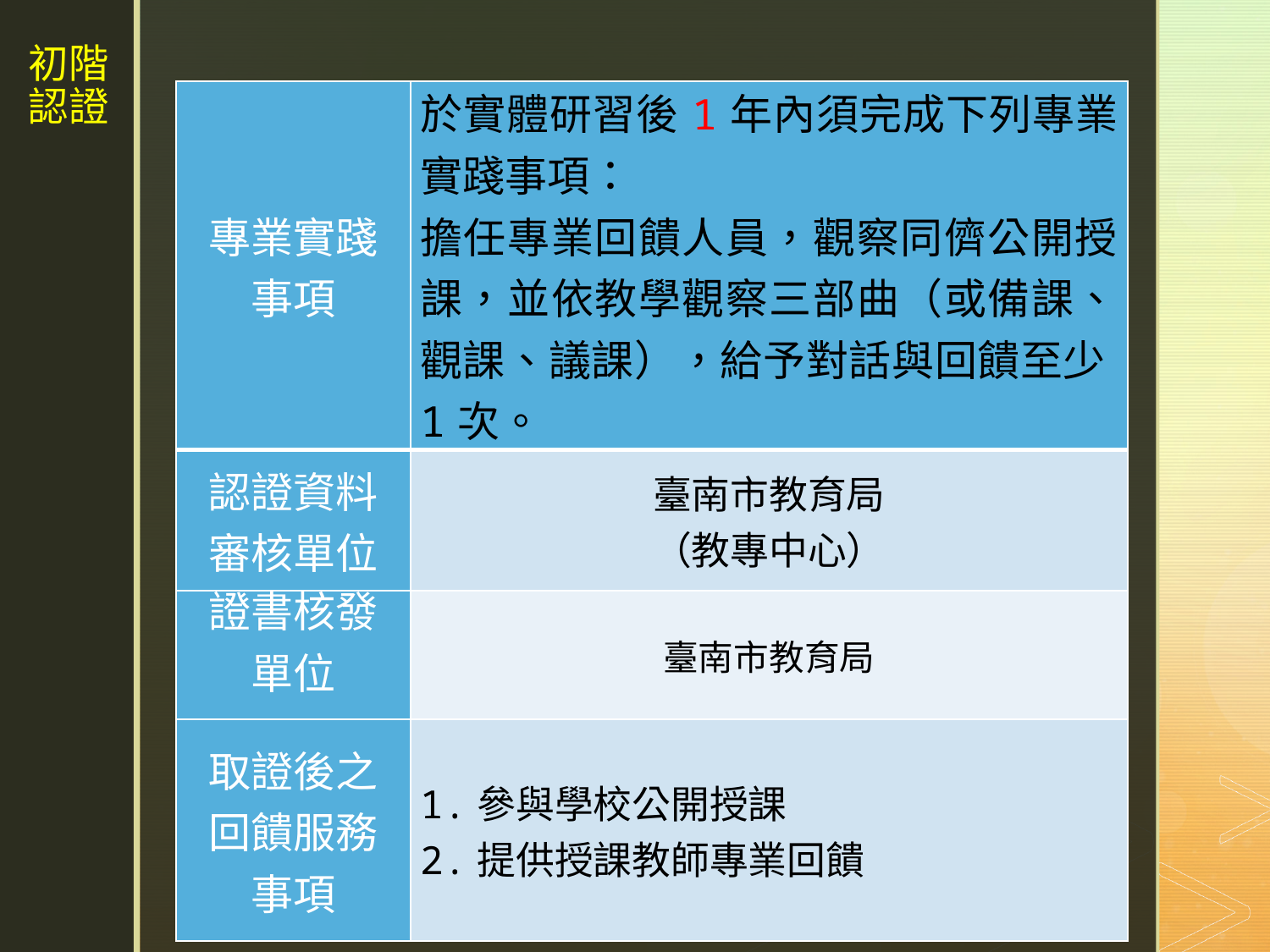

# 初階 認證
| 專業實踐 事項 | 於實體研習後1年內須完成下列專業實踐事項： 擔任專業回饋人員，觀察同儕公開授課，並依教學觀察三部曲（或備課、觀課、議課），給予對話與回饋至少1次。 |
| --- | --- |
| 認證資料 審核單位 | 臺南市教育局 （教專中心） |
| 證書核發 單位 | 臺南市教育局 |
| 取證後之 回饋服務 事項 | 1.參與學校公開授課 2.提供授課教師專業回饋 |